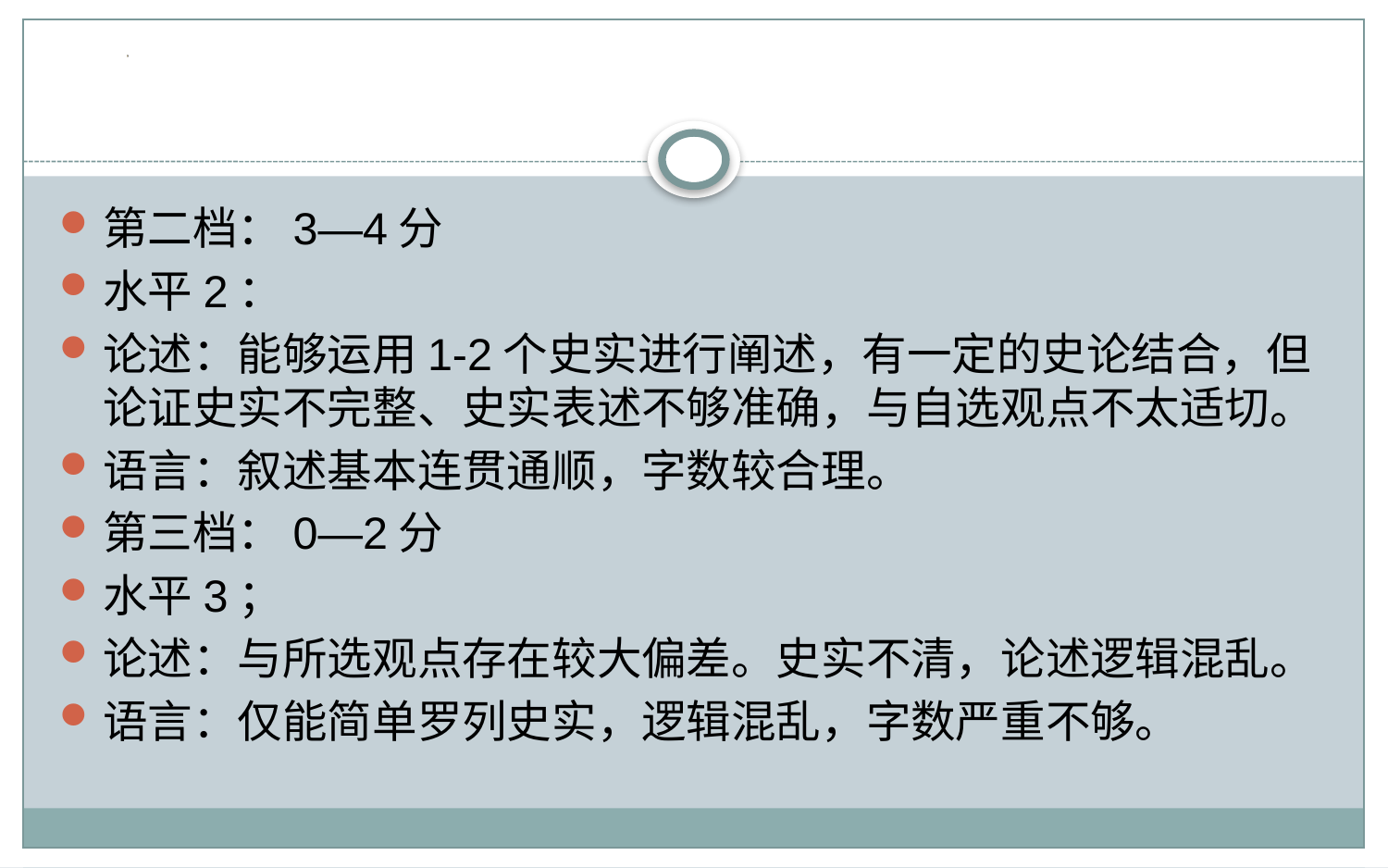

#
第二档：3—4分
水平2：
论述：能够运用1-2个史实进行阐述，有一定的史论结合，但论证史实不完整、史实表述不够准确，与自选观点不太适切。
语言：叙述基本连贯通顺，字数较合理。
第三档：0—2分
水平3；
论述：与所选观点存在较大偏差。史实不清，论述逻辑混乱。
语言：仅能简单罗列史实，逻辑混乱，字数严重不够。